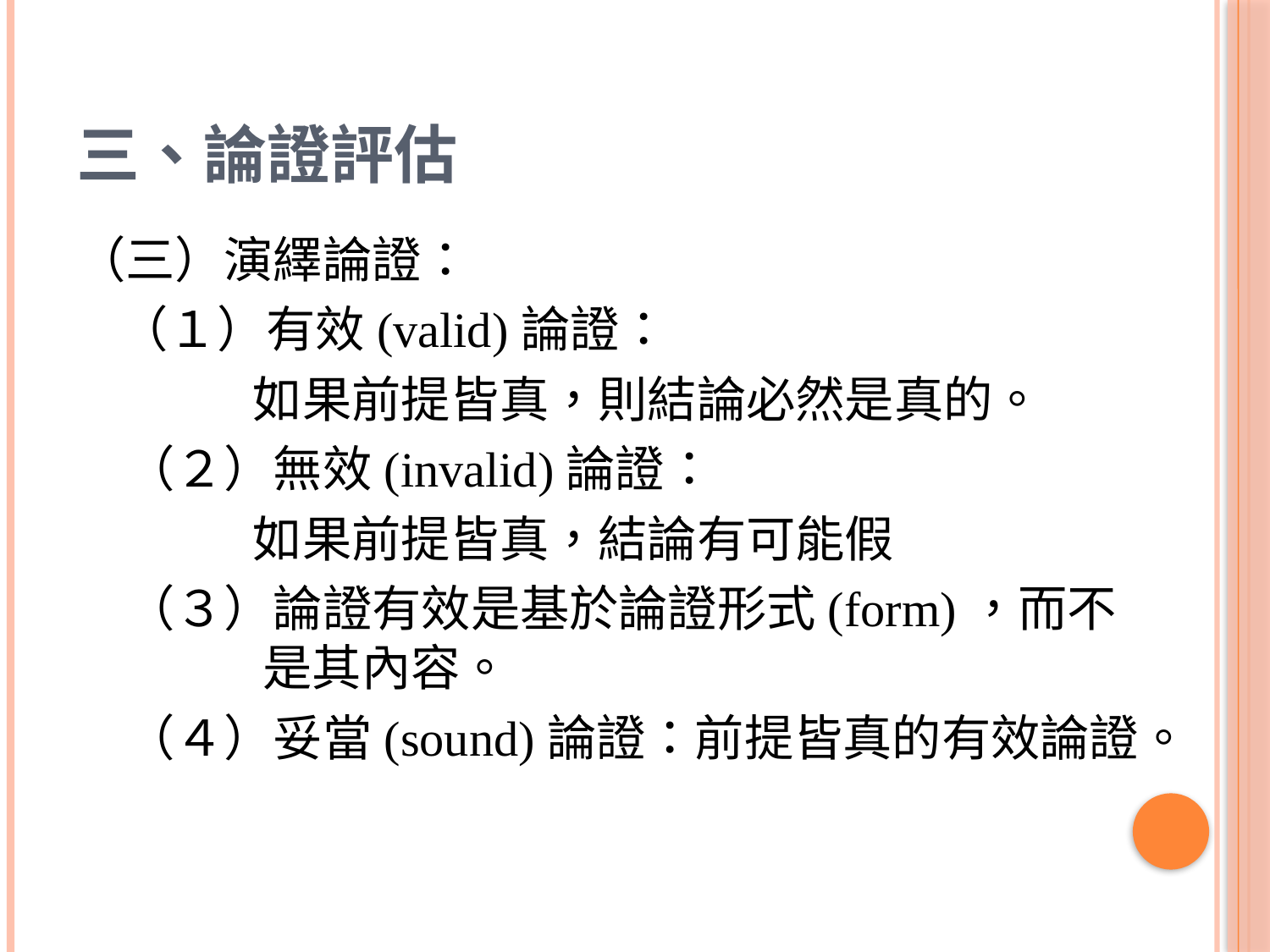

# 三、論證評估
（三）演繹論證：
　（１）有效(valid)論證：
               如果前提皆真，則結論必然是真的。
　（２）無效(invalid)論證：
               如果前提皆真，結論有可能假
　（３）論證有效是基於論證形式(form)，而不是其內容。
　（４）妥當(sound)論證：前提皆真的有效論證。